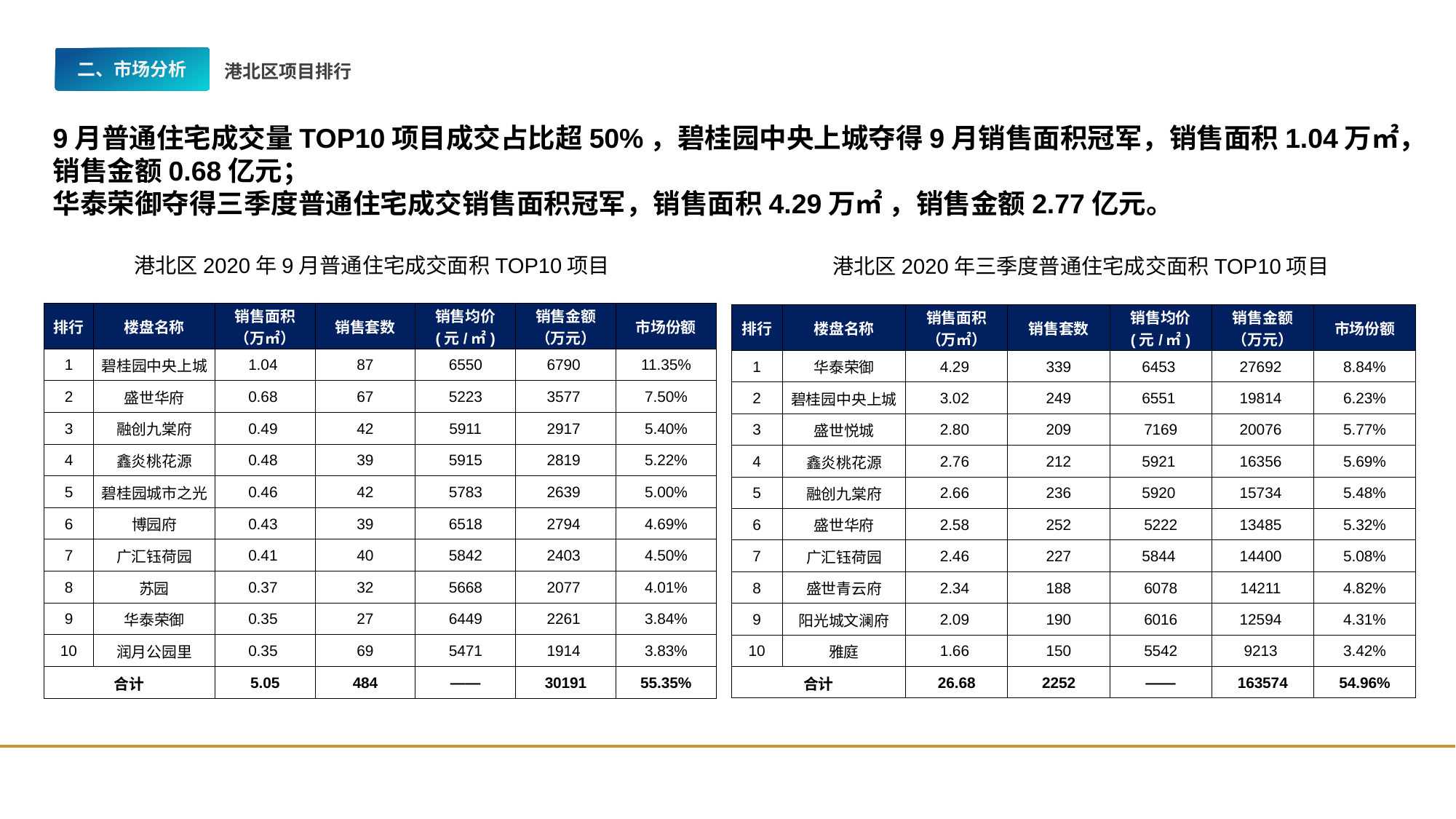

二、市场分析
港北区项目排行
9月普通住宅成交量TOP10项目成交占比超50%，碧桂园中央上城夺得9月销售面积冠军，销售面积1.04万㎡，销售金额0.68亿元；
华泰荣御夺得三季度普通住宅成交销售面积冠军，销售面积4.29万㎡ ，销售金额2.77亿元。
港北区2020年9月普通住宅成交面积TOP10项目
港北区2020年三季度普通住宅成交面积TOP10项目
| 排行 | 楼盘名称 | 销售面积 （万㎡） | 销售套数 | 销售均价 (元/㎡) | 销售金额 （万元） | 市场份额 |
| --- | --- | --- | --- | --- | --- | --- |
| 1 | 碧桂园中央上城 | 1.04 | 87 | 6550 | 6790 | 11.35% |
| 2 | 盛世华府 | 0.68 | 67 | 5223 | 3577 | 7.50% |
| 3 | 融创九棠府 | 0.49 | 42 | 5911 | 2917 | 5.40% |
| 4 | 鑫炎桃花源 | 0.48 | 39 | 5915 | 2819 | 5.22% |
| 5 | 碧桂园城市之光 | 0.46 | 42 | 5783 | 2639 | 5.00% |
| 6 | 博园府 | 0.43 | 39 | 6518 | 2794 | 4.69% |
| 7 | 广汇钰荷园 | 0.41 | 40 | 5842 | 2403 | 4.50% |
| 8 | 苏园 | 0.37 | 32 | 5668 | 2077 | 4.01% |
| 9 | 华泰荣御 | 0.35 | 27 | 6449 | 2261 | 3.84% |
| 10 | 润月公园里 | 0.35 | 69 | 5471 | 1914 | 3.83% |
| 合计 |  | 5.05 | 484 | —— | 30191 | 55.35% |
| 排行 | 楼盘名称 | 销售面积 （万㎡） | 销售套数 | 销售均价 (元/㎡) | 销售金额 （万元） | 市场份额 |
| --- | --- | --- | --- | --- | --- | --- |
| 1 | 华泰荣御 | 4.29 | 339 | 6453 | 27692 | 8.84% |
| 2 | 碧桂园中央上城 | 3.02 | 249 | 6551 | 19814 | 6.23% |
| 3 | 盛世悦城 | 2.80 | 209 | 7169 | 20076 | 5.77% |
| 4 | 鑫炎桃花源 | 2.76 | 212 | 5921 | 16356 | 5.69% |
| 5 | 融创九棠府 | 2.66 | 236 | 5920 | 15734 | 5.48% |
| 6 | 盛世华府 | 2.58 | 252 | 5222 | 13485 | 5.32% |
| 7 | 广汇钰荷园 | 2.46 | 227 | 5844 | 14400 | 5.08% |
| 8 | 盛世青云府 | 2.34 | 188 | 6078 | 14211 | 4.82% |
| 9 | 阳光城文澜府 | 2.09 | 190 | 6016 | 12594 | 4.31% |
| 10 | 雅庭 | 1.66 | 150 | 5542 | 9213 | 3.42% |
| 合计 |  | 26.68 | 2252 | —— | 163574 | 54.96% |